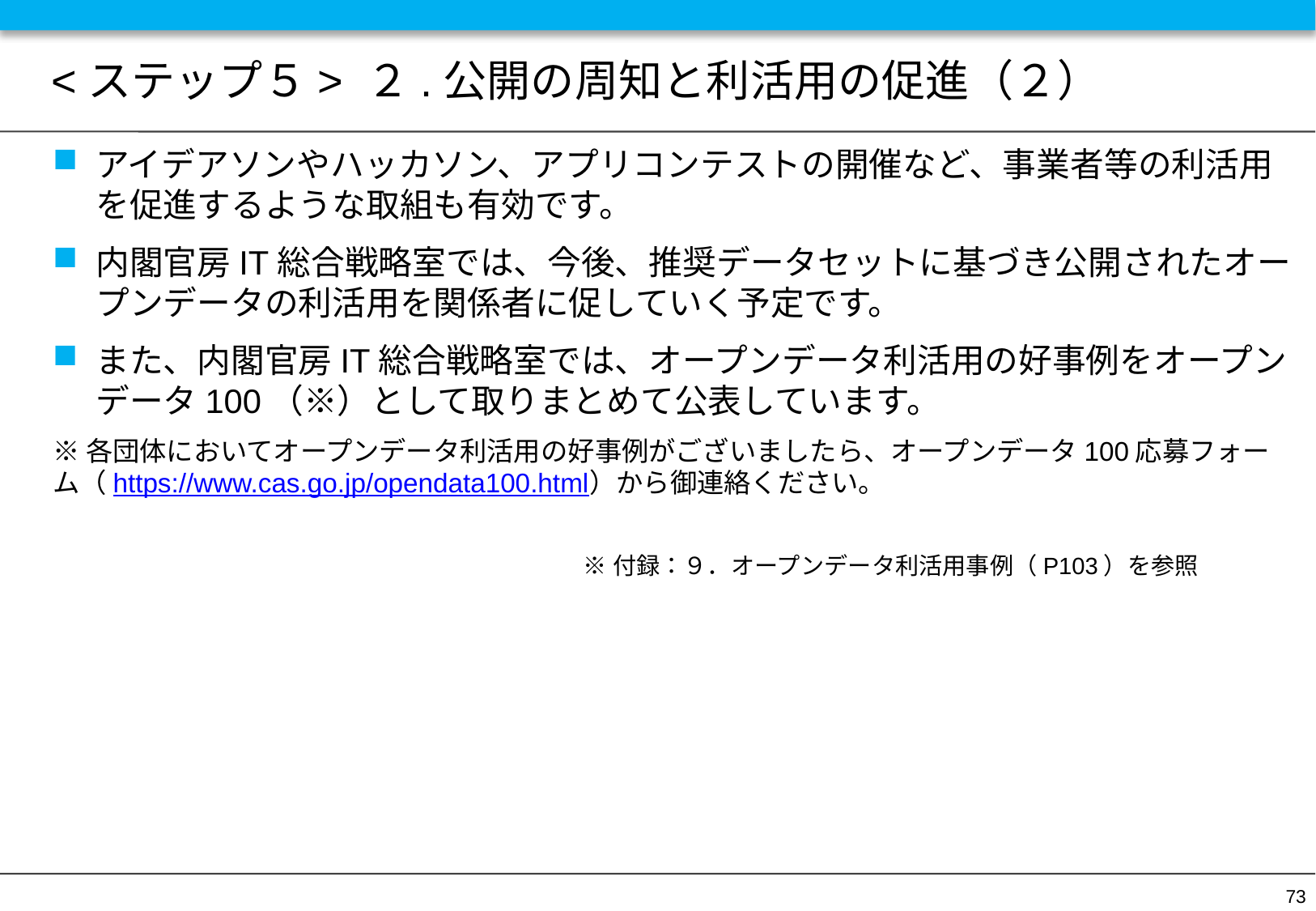

# <ステップ５> ２.公開の周知と利活用の促進（２）
アイデアソンやハッカソン、アプリコンテストの開催など、事業者等の利活用を促進するような取組も有効です。
内閣官房IT総合戦略室では、今後、推奨データセットに基づき公開されたオープンデータの利活用を関係者に促していく予定です。
また、内閣官房IT総合戦略室では、オープンデータ利活用の好事例をオープンデータ100（※）として取りまとめて公表しています。
※各団体においてオープンデータ利活用の好事例がございましたら、オープンデータ100応募フォーム（https://www.cas.go.jp/opendata100.html）から御連絡ください。

※付録：９．オープンデータ利活用事例（P103）を参照
73